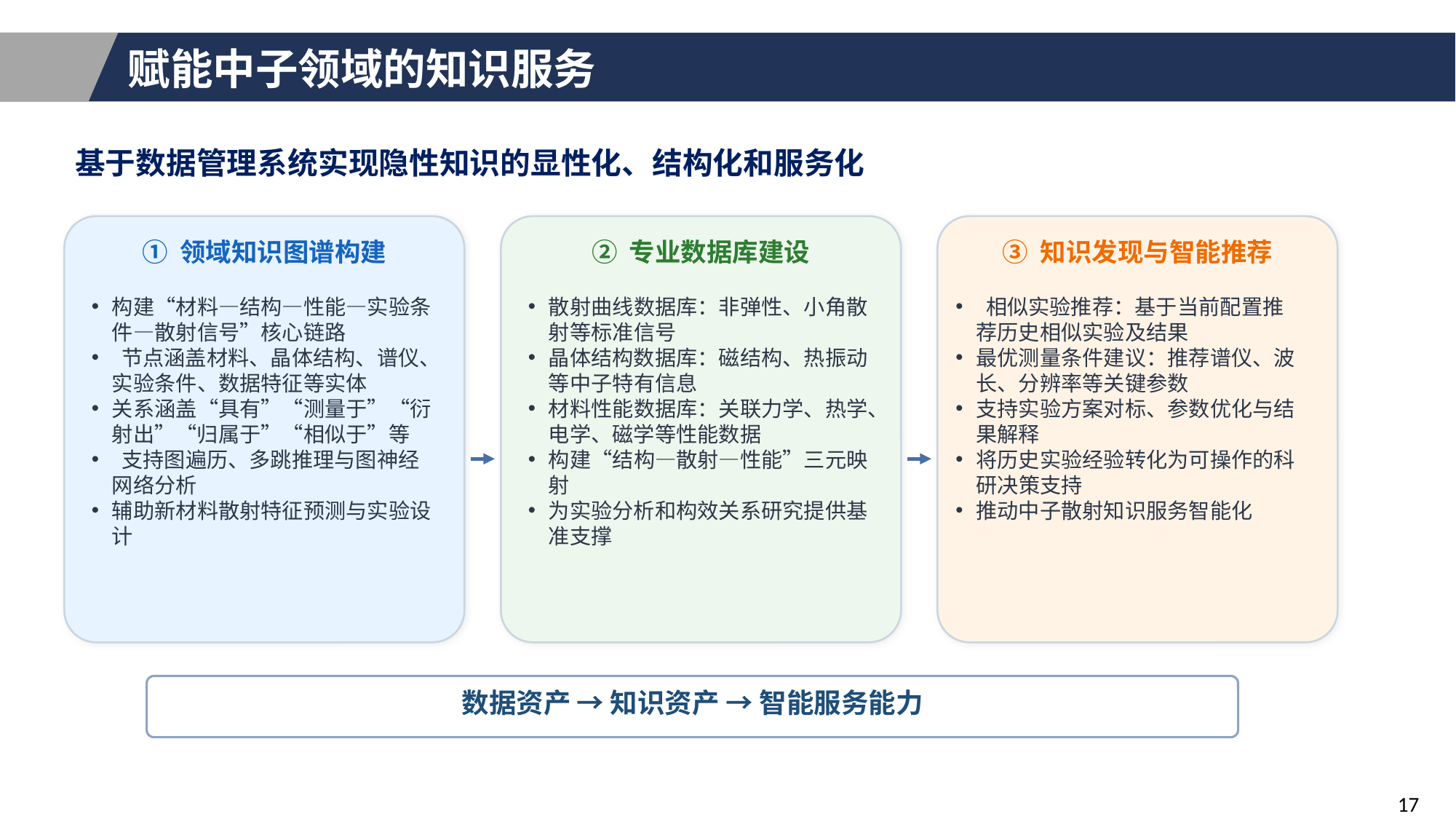

# 赋能中子领域的知识服务
基于数据管理系统实现隐性知识的显性化、结构化和服务化
。

① 领域知识图谱构建
② 专业数据库建设
③ 知识发现与智能推荐
构建“材料—结构—性能—实验条件—散射信号”核心链路
 节点涵盖材料、晶体结构、谱仪、实验条件、数据特征等实体
关系涵盖“具有”“测量于”“衍射出”“归属于”“相似于”等
 支持图遍历、多跳推理与图神经网络分析
辅助新材料散射特征预测与实验设计
散射曲线数据库：非弹性、小角散射等标准信号
晶体结构数据库：磁结构、热振动等中子特有信息
材料性能数据库：关联力学、热学、电学、磁学等性能数据
构建“结构—散射—性能”三元映射
为实验分析和构效关系研究提供基准支撑
 相似实验推荐：基于当前配置推荐历史相似实验及结果
最优测量条件建议：推荐谱仪、波长、分辨率等关键参数
支持实验方案对标、参数优化与结果解释
将历史实验经验转化为可操作的科研决策支持
推动中子散射知识服务智能化

数据资产 → 知识资产 → 智能服务能力